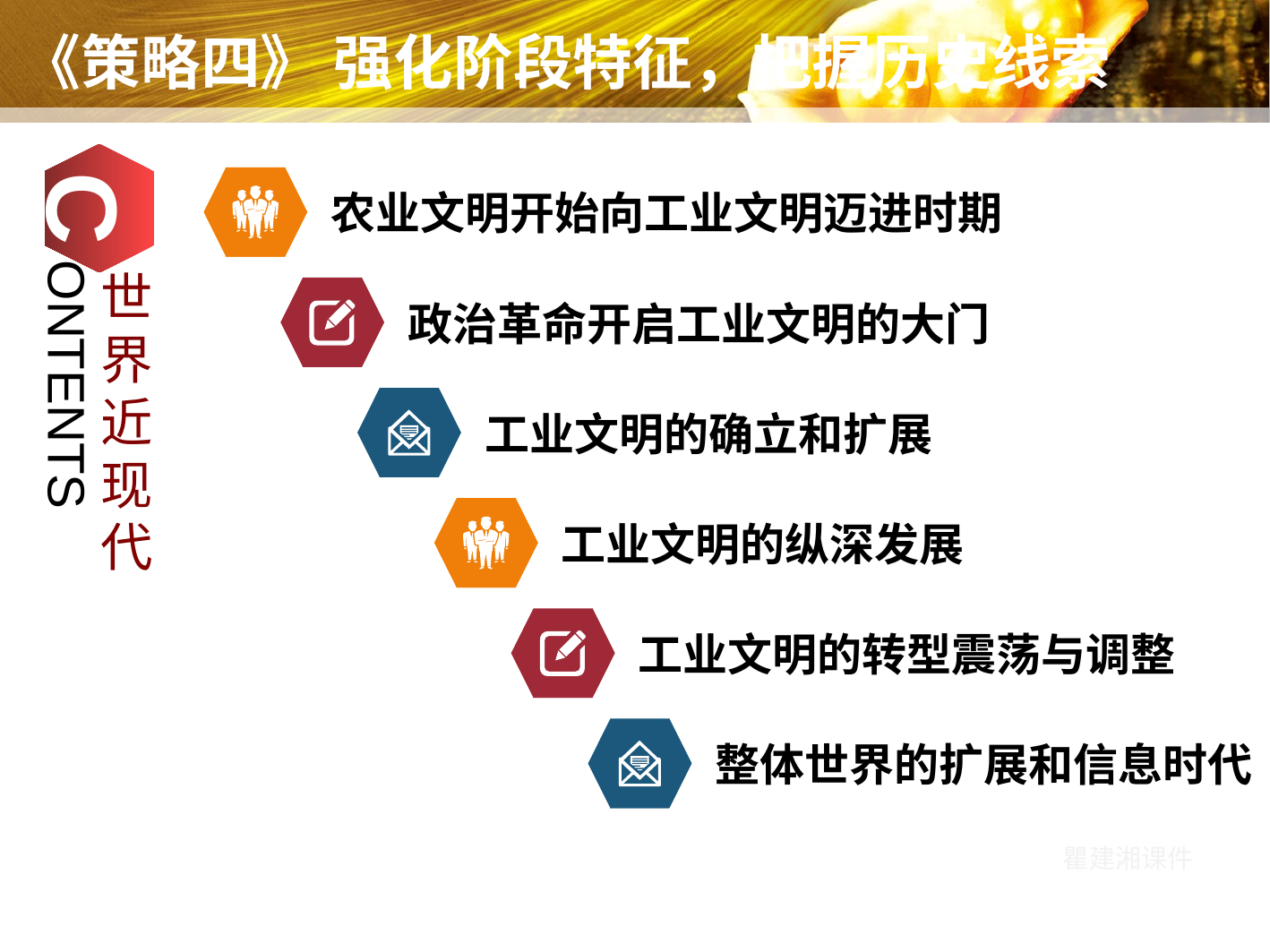

# 《策略四》 强化阶段特征，把握历史线索
C

农业文明开始向工业文明迈进时期
世界近现代

政治革命开启工业文明的大门
ONTENTS

工业文明的确立和扩展

工业文明的纵深发展

工业文明的转型震荡与调整

整体世界的扩展和信息时代